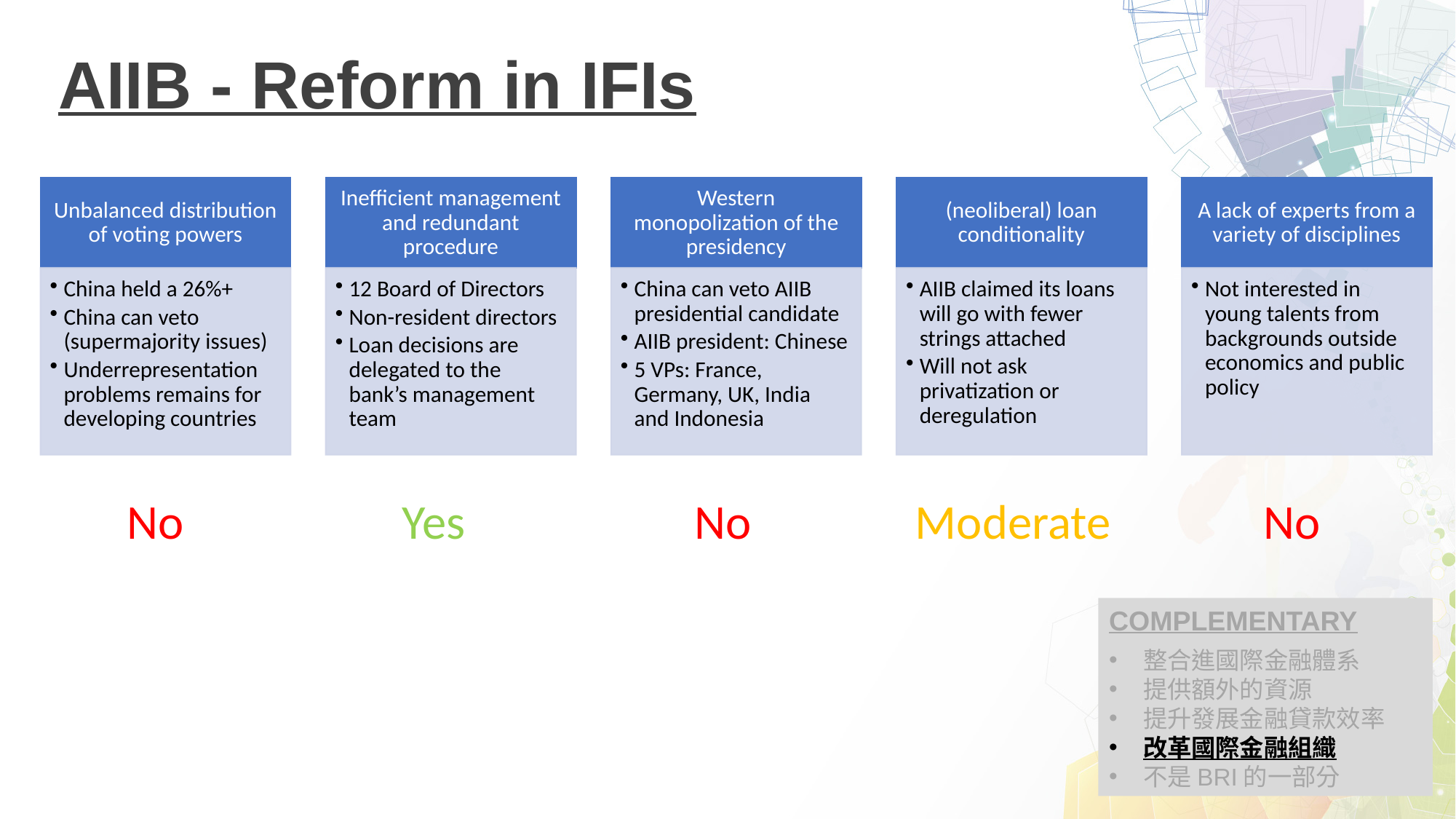

# AIIB - Reform in IFIs
Unbalanced distribution of voting powers
China held a 26%+
China can veto (supermajority issues)
Underrepresentation problems remains for developing countries
Inefficient management and redundant procedure
12 Board of Directors
Non-resident directors
Loan decisions are delegated to the bank’s management team
Western monopolization of the presidency
China can veto AIIB presidential candidate
AIIB president: Chinese
5 VPs: France, Germany, UK, India and Indonesia
(neoliberal) loan conditionality
AIIB claimed its loans will go with fewer strings attached
Will not ask privatization or deregulation
A lack of experts from a variety of disciplines
Not interested in young talents from backgrounds outside economics and public policy
       No                    Yes                     No               Moderate              No
COMPLEMENTARY
整合進國際金融體系
提供額外的資源
提升發展金融貸款效率
改革國際金融組織
不是BRI的一部分